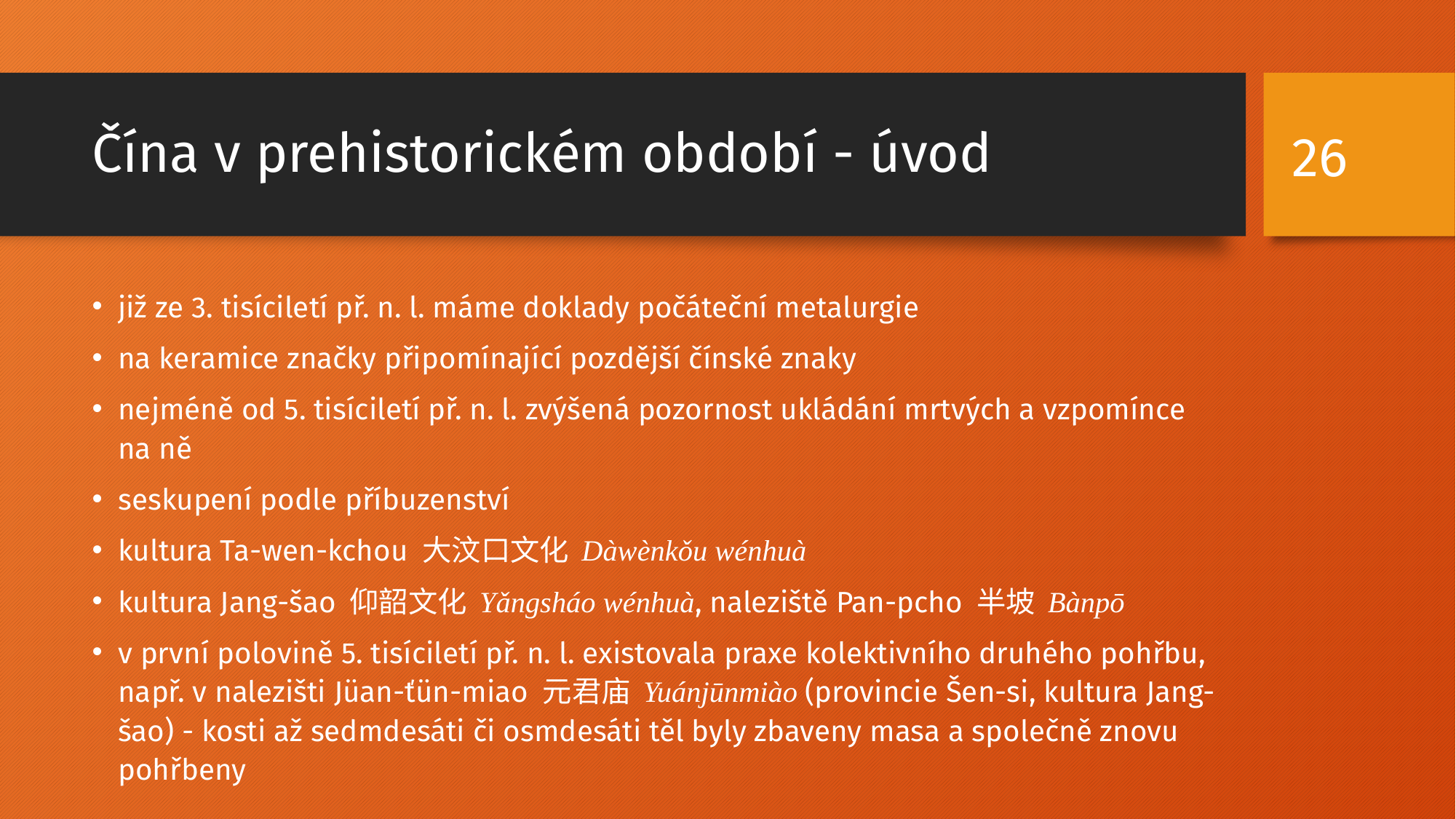

26
# Čína v prehistorickém období - úvod
již ze 3. tisíciletí př. n. l. máme doklady počáteční metalurgie
na keramice značky připomínající pozdější čínské znaky
nejméně od 5. tisíciletí př. n. l. zvýšená pozornost ukládání mrtvých a vzpomínce na ně
seskupení podle příbuzenství
kultura Ta-wen-kchou 大汶口文化 Dàwènkǒu wénhuà
kultura Jang-šao 仰韶文化 Yǎngsháo wénhuà, naleziště Pan-pcho 半坡 Bànpō
v první polovině 5. tisíciletí př. n. l. existovala praxe kolektivního druhého pohřbu, např. v nalezišti Jüan-ťün-miao 元君庙 Yuánjūnmiào (provincie Šen-si, kultura Jang-šao) - kosti až sedmdesáti či osmdesáti těl byly zbaveny masa a společně znovu pohřbeny